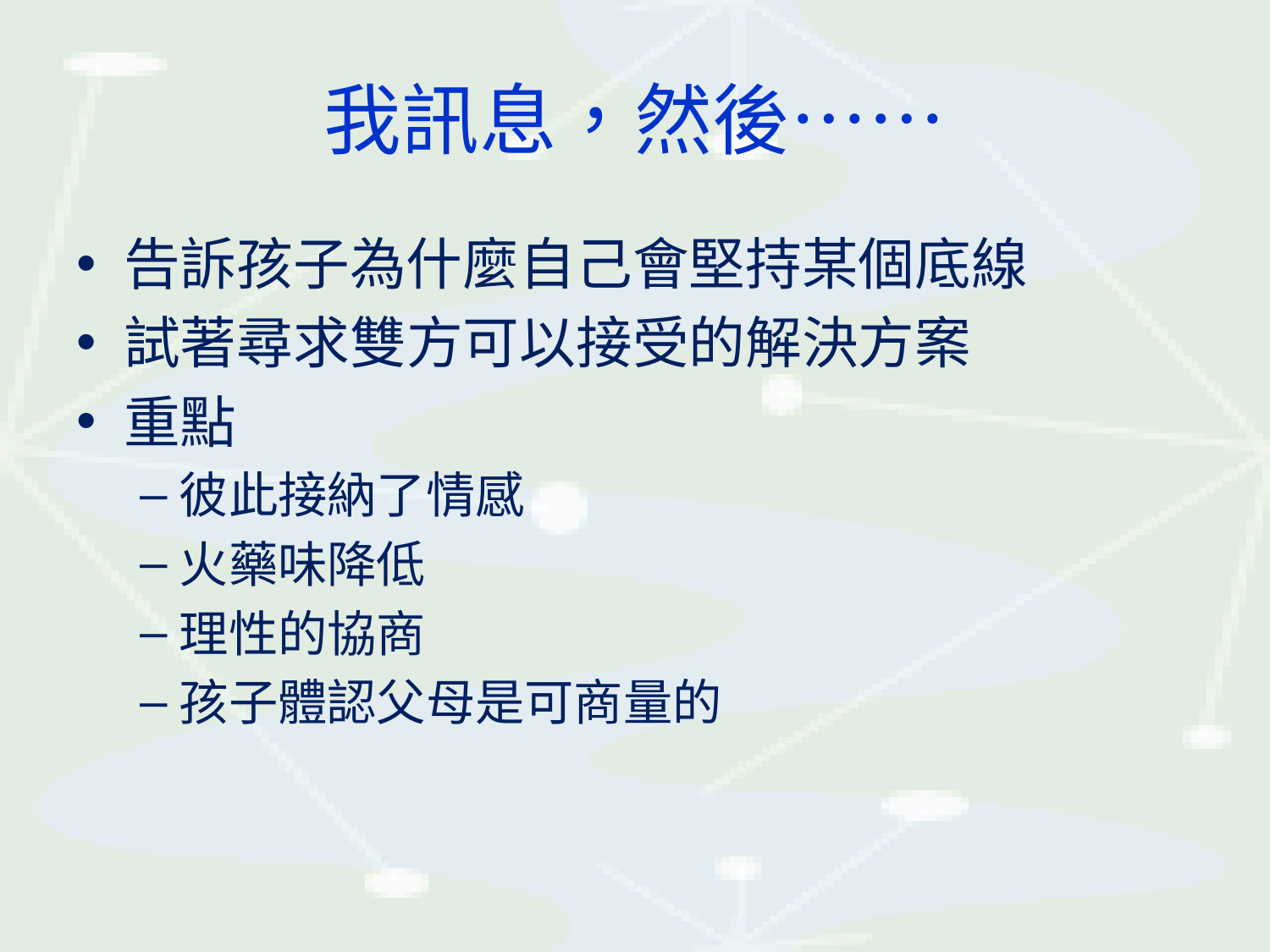

# 我訊息，然後……
告訴孩子為什麼自己會堅持某個底線
試著尋求雙方可以接受的解決方案
重點
彼此接納了情感
火藥味降低
理性的協商
孩子體認父母是可商量的